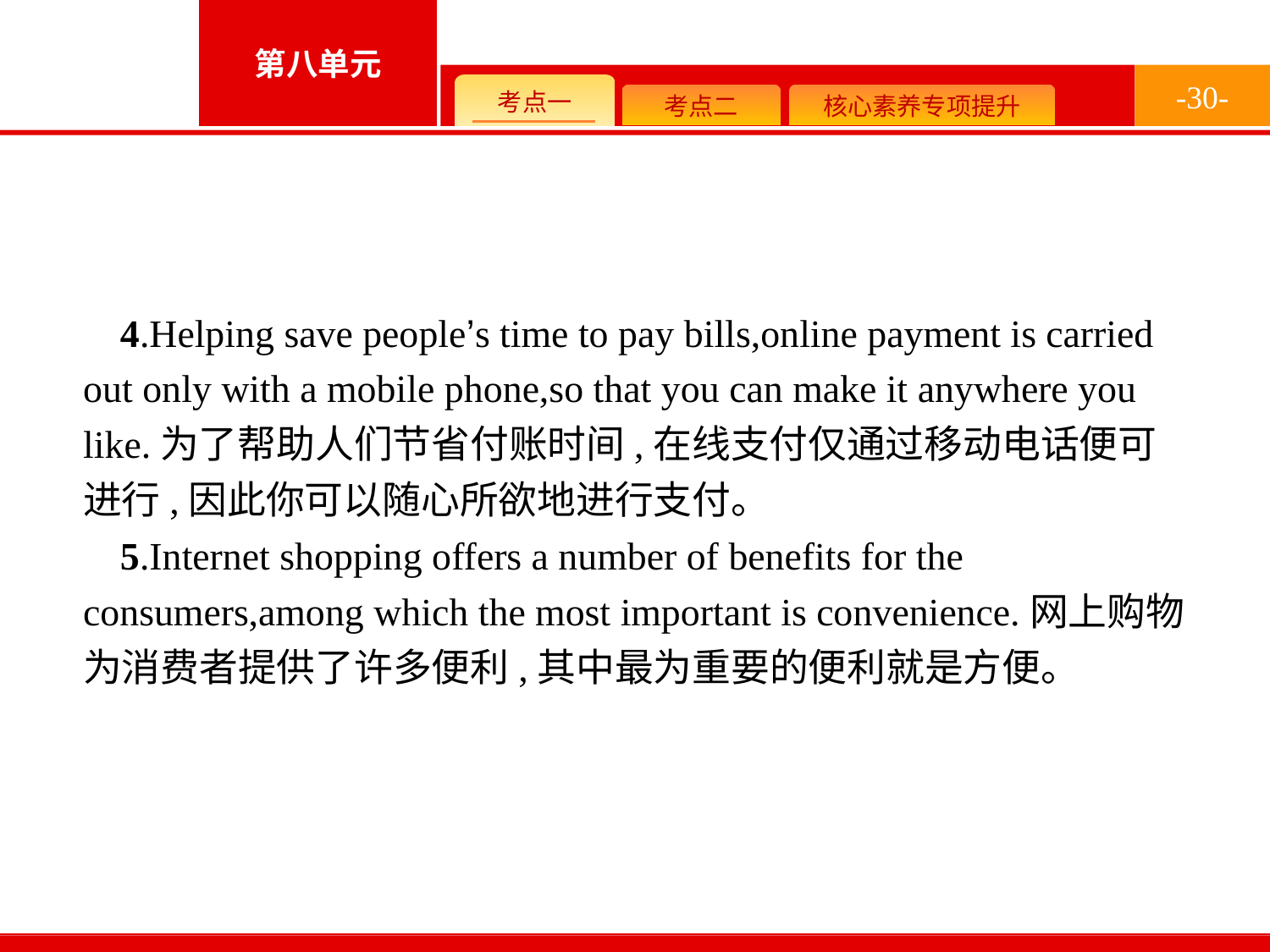

-30-
4.Helping save people’s time to pay bills,online payment is carried out only with a mobile phone,so that you can make it anywhere you like.为了帮助人们节省付账时间,在线支付仅通过移动电话便可进行,因此你可以随心所欲地进行支付。
5.Internet shopping offers a number of benefits for the consumers,among which the most important is convenience.网上购物为消费者提供了许多便利,其中最为重要的便利就是方便。